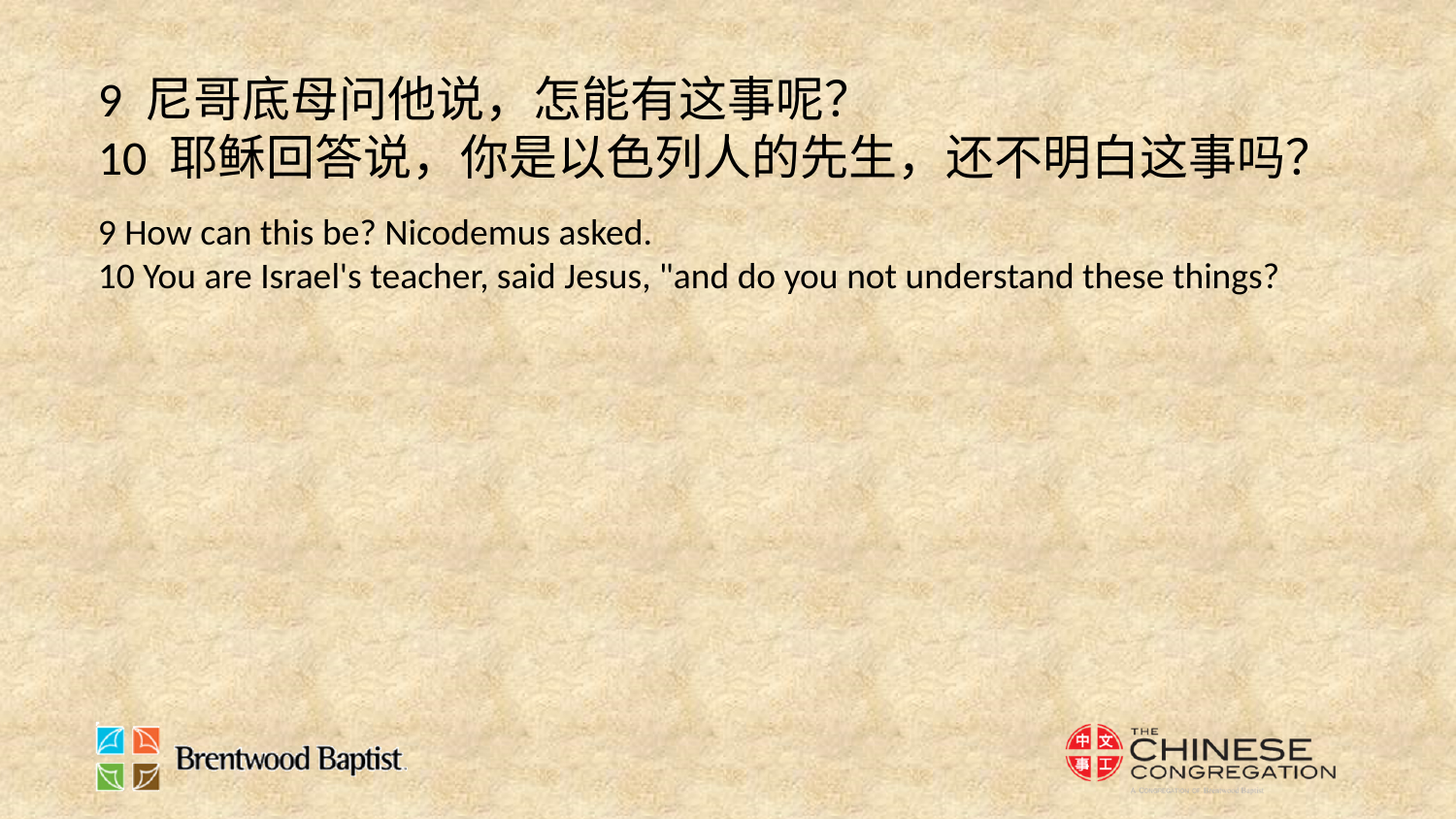

9 尼哥底母问他说，怎能有这事呢？
10 耶稣回答说，你是以色列人的先生，还不明白这事吗？

9 How can this be? Nicodemus asked.
10 You are Israel's teacher, said Jesus, "and do you not understand these things?